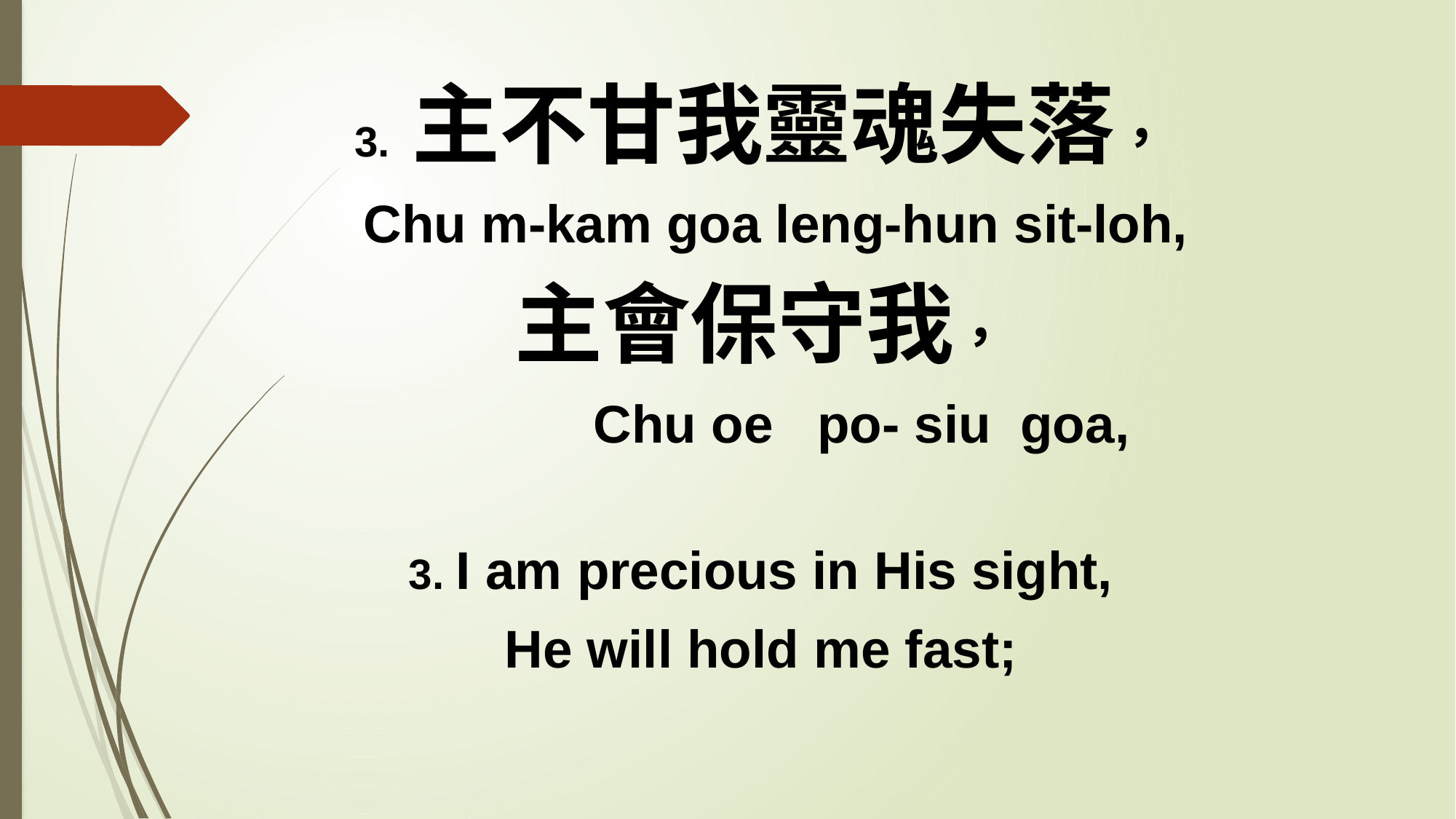

3. 主不甘我靈魂失落，
  Chu m-kam goa leng-hun sit-loh,
主會保守我，
                        Chu oe   po- siu  goa,

3. I am precious in His sight,
He will hold me fast;